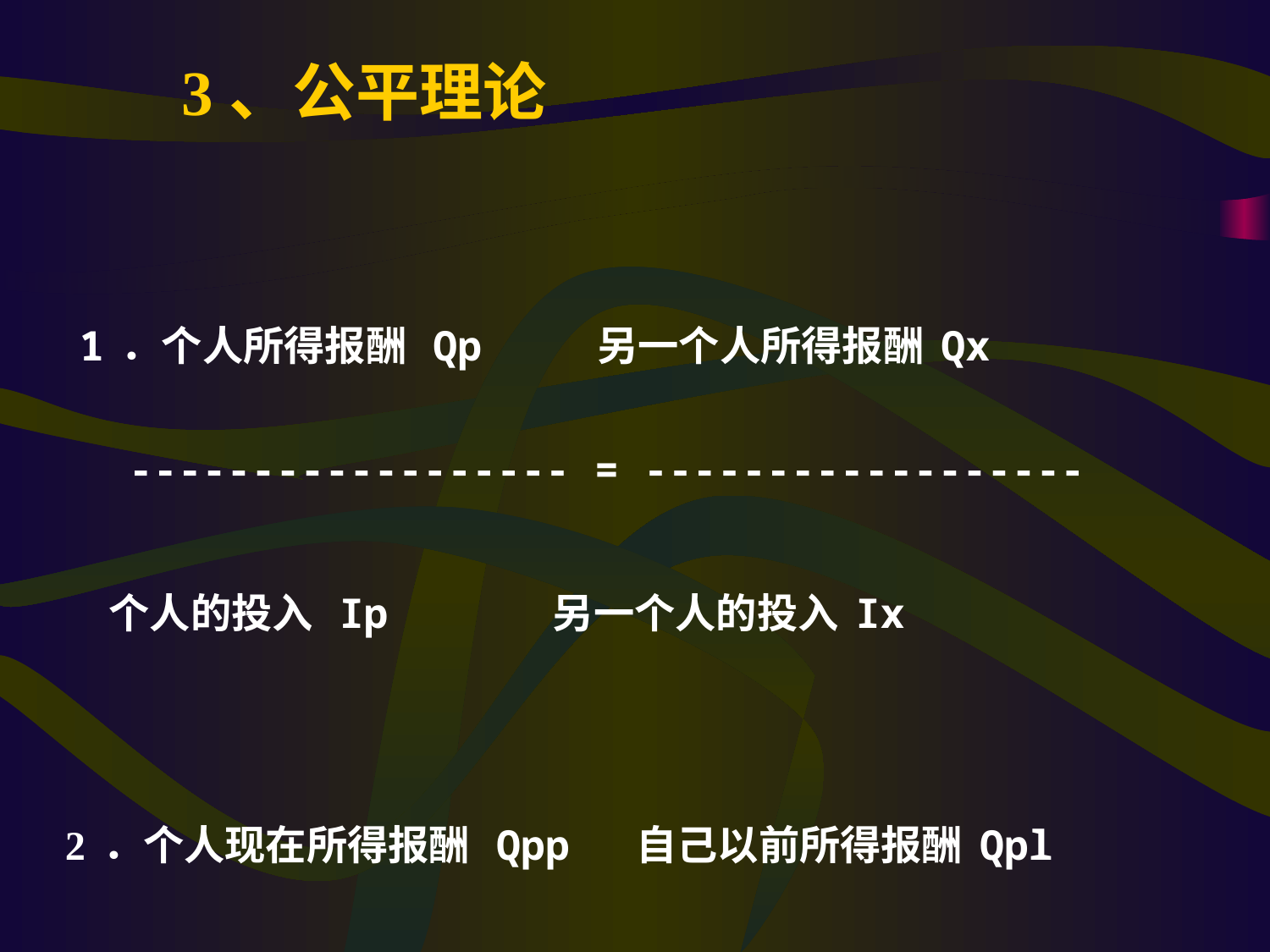

3、公平理论
 1．个人所得报酬 Qp    另一个人所得报酬Qx
   ------------------ = ------------------
    个人的投入 Ip      另一个人的投入Ix
 2．个人现在所得报酬 Qpp  自己以前所得报酬Qpl
   -------------------- = ------------------
   个人目前的投入Ipp      自己以前的投入Ipl
#